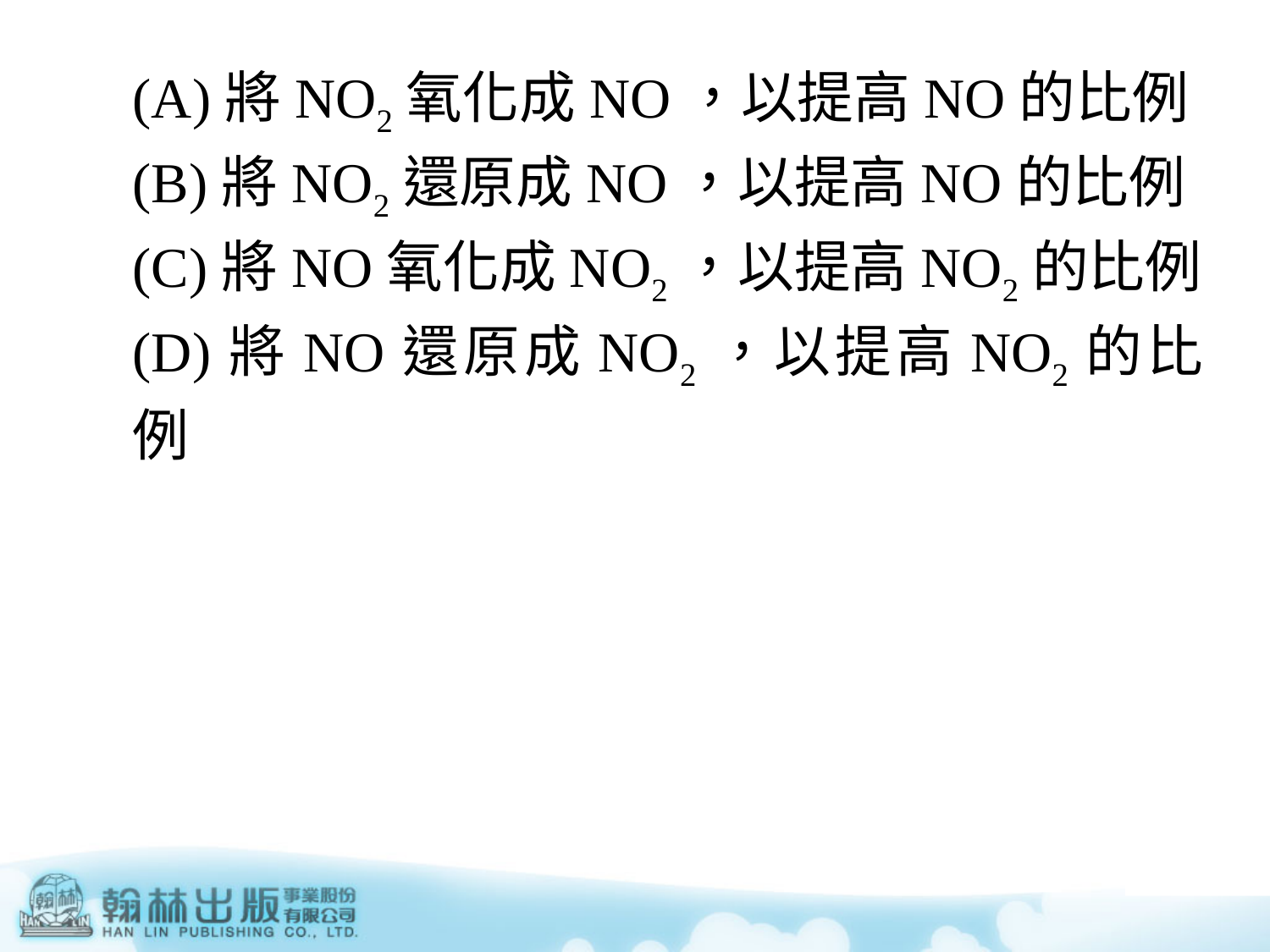

(A)將NO2氧化成NO，以提高NO的比例
	(B)將NO2還原成NO，以提高NO的比例
	(C)將NO氧化成NO2，以提高NO2的比例
	(D)將NO還原成NO2，以提高NO2的比例